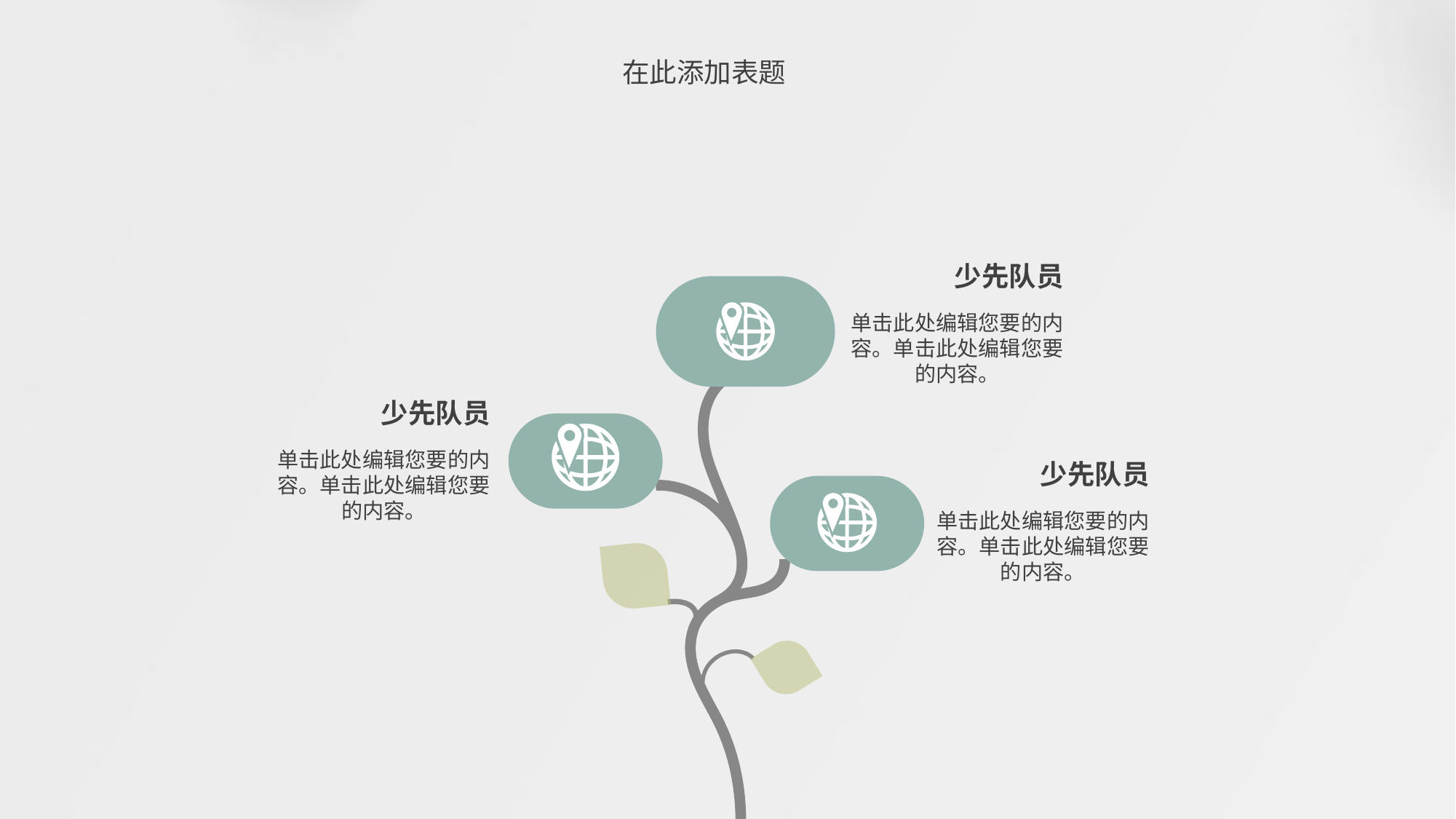

在此添加表题
少先队员

单击此处编辑您要的内容。单击此处编辑您要的内容。
少先队员
单击此处编辑您要的内容。单击此处编辑您要的内容。
少先队员
单击此处编辑您要的内容。单击此处编辑您要的内容。